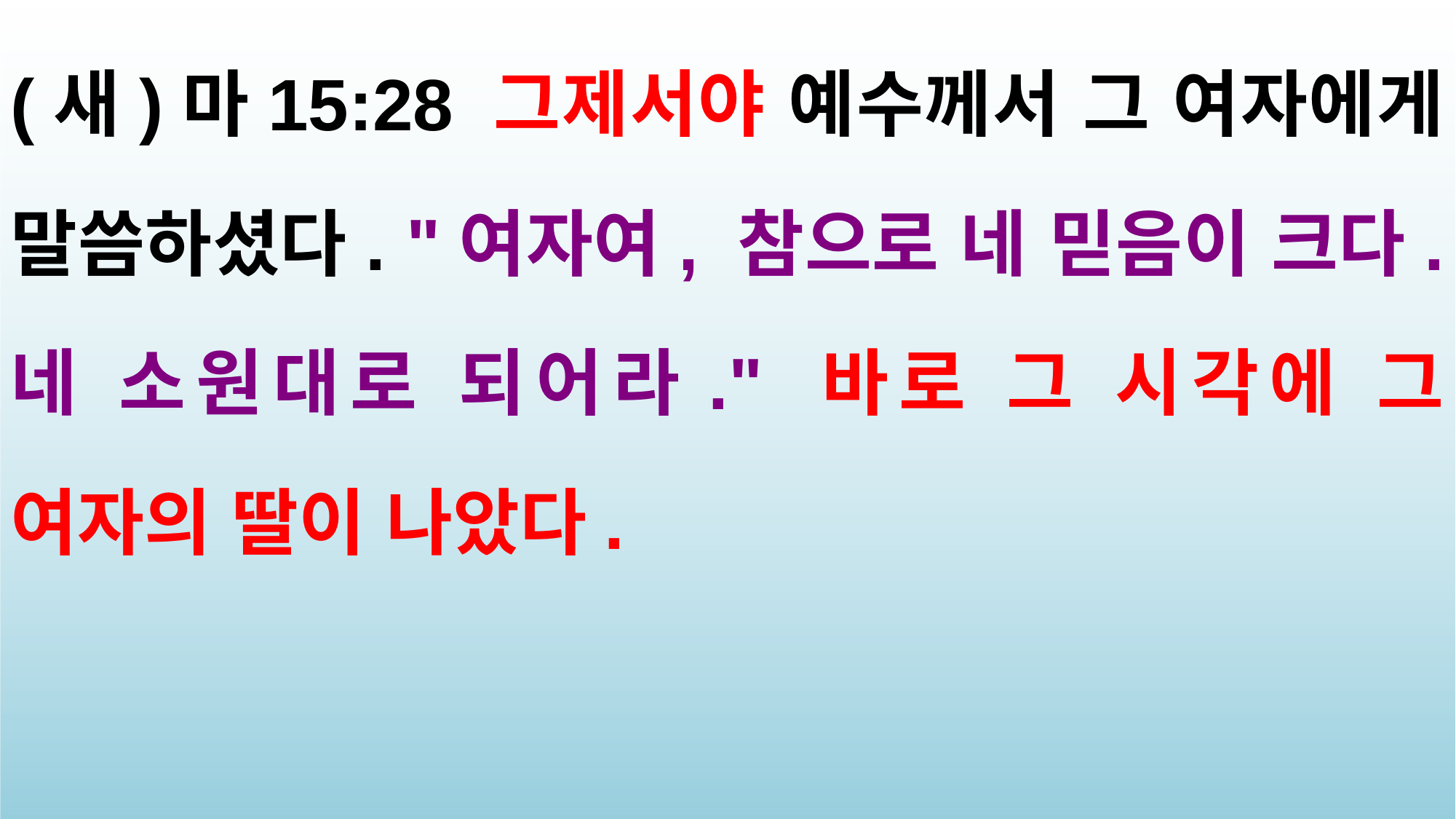

(새)마15:28 그제서야 예수께서 그 여자에게 말씀하셨다. "여자여, 참으로 네 믿음이 크다. 네 소원대로 되어라." 바로 그 시각에 그 여자의 딸이 나았다.